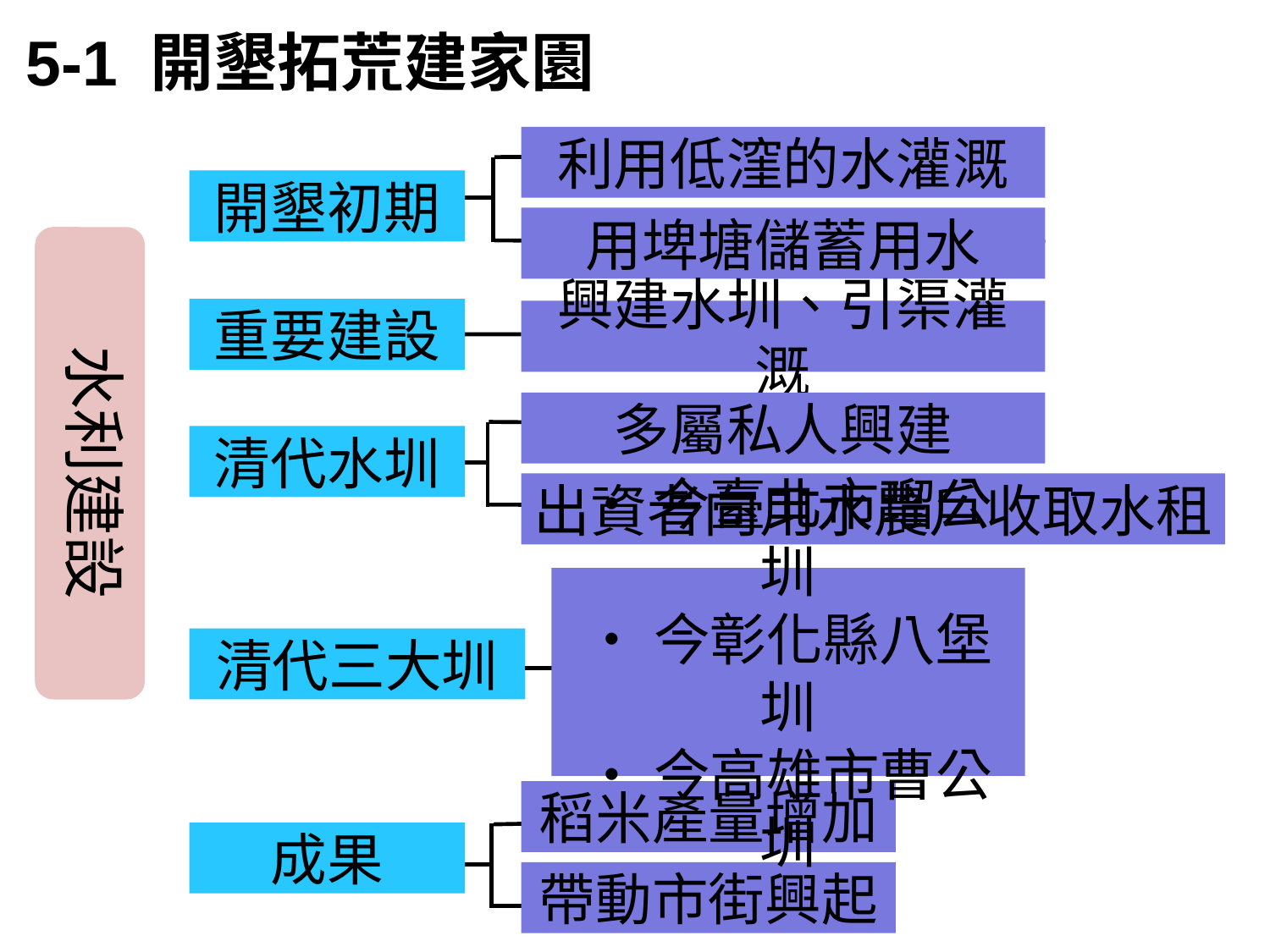

利用低漥的水灌溉
用埤塘儲蓄用水
5-1 開墾拓荒建家園
開墾初期
興建水圳、引渠灌溉
出資者向用水農戶收取水租
多屬私人興建
重要建設
水利建設

清代水圳
‧今臺北市瑠公圳
‧今彰化縣八堡圳
‧今高雄市曹公圳
清代三大圳
稻米產量增加
帶動市街興起
成果